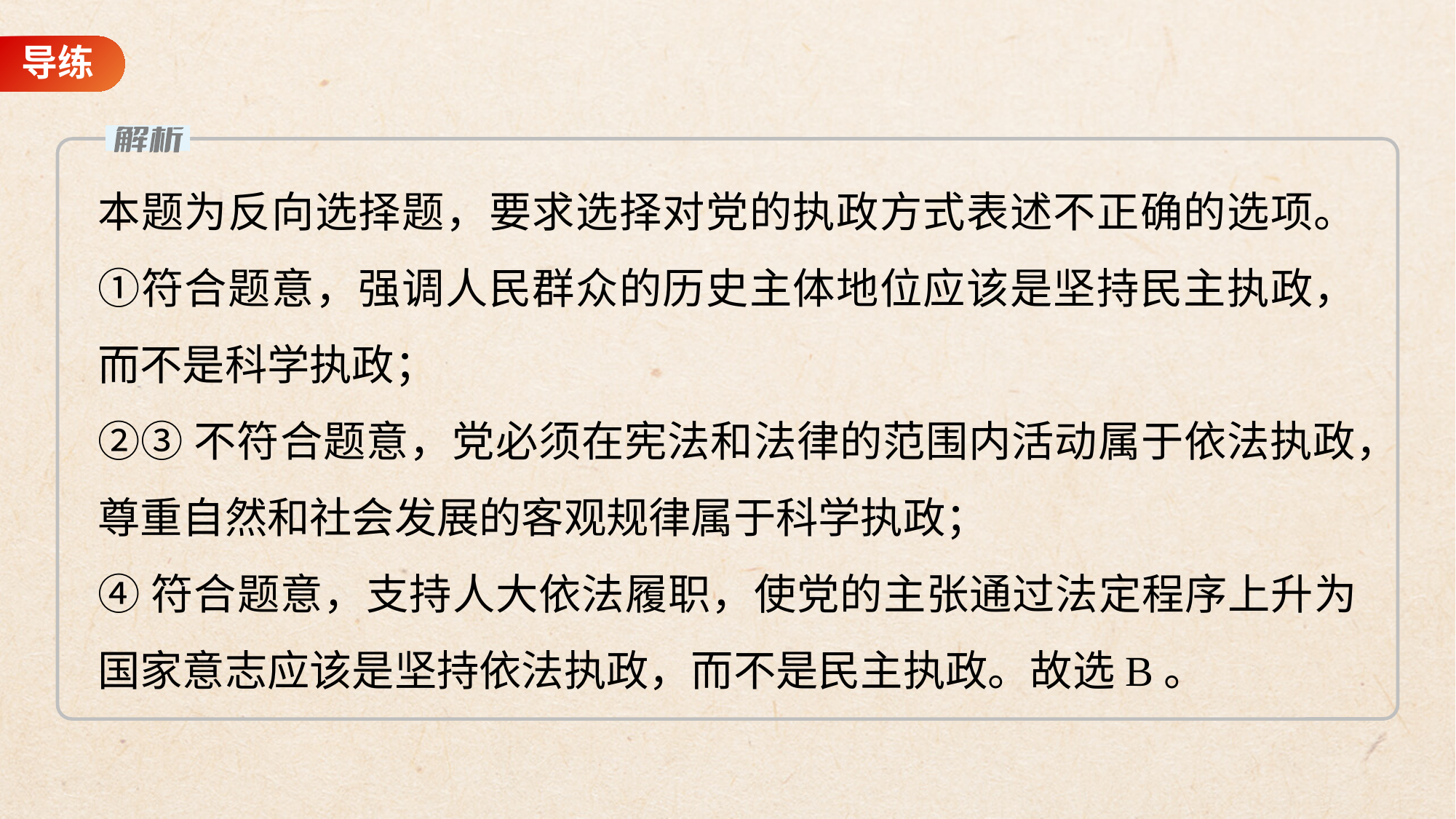

本题为反向选择题，要求选择对党的执政方式表述不正确的选项。①符合题意，强调人民群众的历史主体地位应该是坚持民主执政，而不是科学执政；
②③不符合题意，党必须在宪法和法律的范围内活动属于依法执政，尊重自然和社会发展的客观规律属于科学执政；
④符合题意，支持人大依法履职，使党的主张通过法定程序上升为国家意志应该是坚持依法执政，而不是民主执政。故选B。